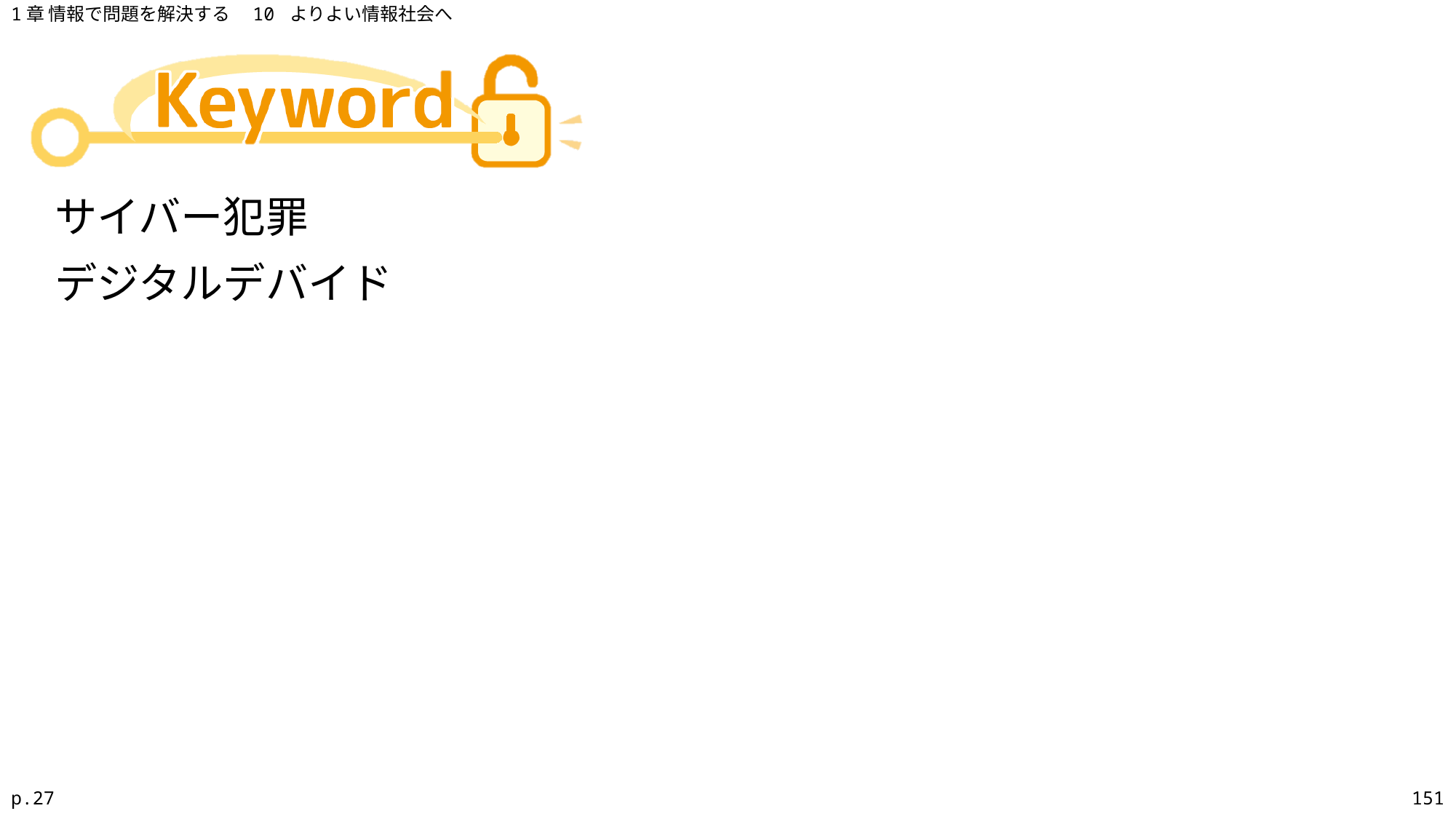

1章 情報で問題を解決する　10 よりよい情報社会へ
サイバー犯罪
デジタルデバイド
p.27
151